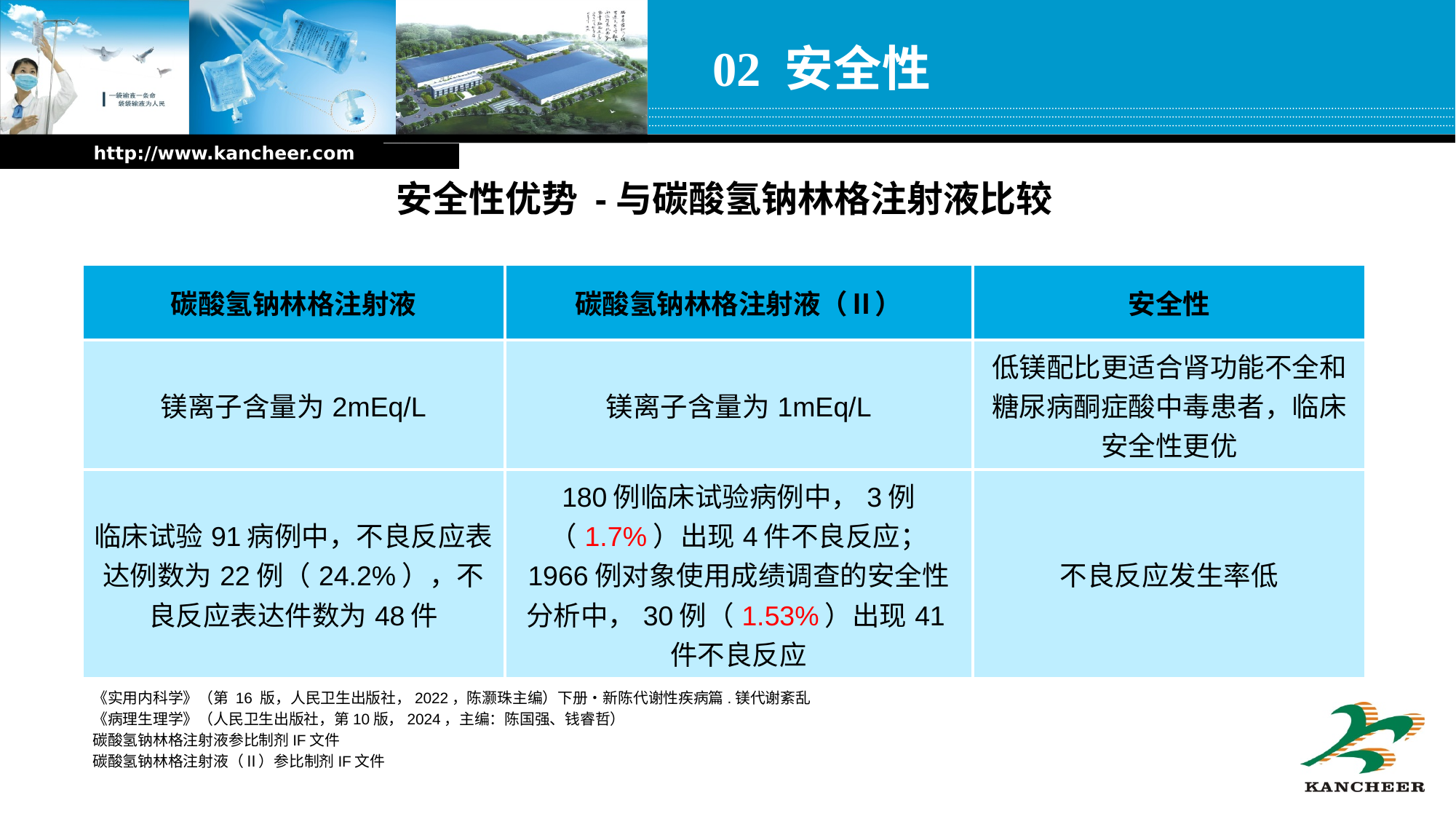

02 安全性
http://www.kancheer.com
安全性优势 -与碳酸氢钠林格注射液比较
| 碳酸氢钠林格注射液 | 碳酸氢钠林格注射液（Ⅱ） | 安全性 |
| --- | --- | --- |
| 镁离子含量为2mEq/L | 镁离子含量为1mEq/L | 低镁配比更适合肾功能不全和糖尿病酮症酸中毒患者，临床安全性更优 |
| 临床试验91病例中，不良反应表达例数为22例（24.2%），不良反应表达件数为48件 | 180例临床试验病例中，3例（1.7%）出现4件不良反应； 1966例对象使用成绩调查的安全性分析中，30例（1.53%）出现41件不良反应 | 不良反应发生率低 |
《实用内科学》（第 16 版，人民卫生出版社，2022，陈灏珠主编）下册・新陈代谢性疾病篇.镁代谢紊乱
《病理生理学》（人民卫生出版社，第10版，2024，主编：陈国强、钱睿哲）
碳酸氢钠林格注射液参比制剂IF文件
碳酸氢钠林格注射液（Ⅱ）参比制剂IF文件